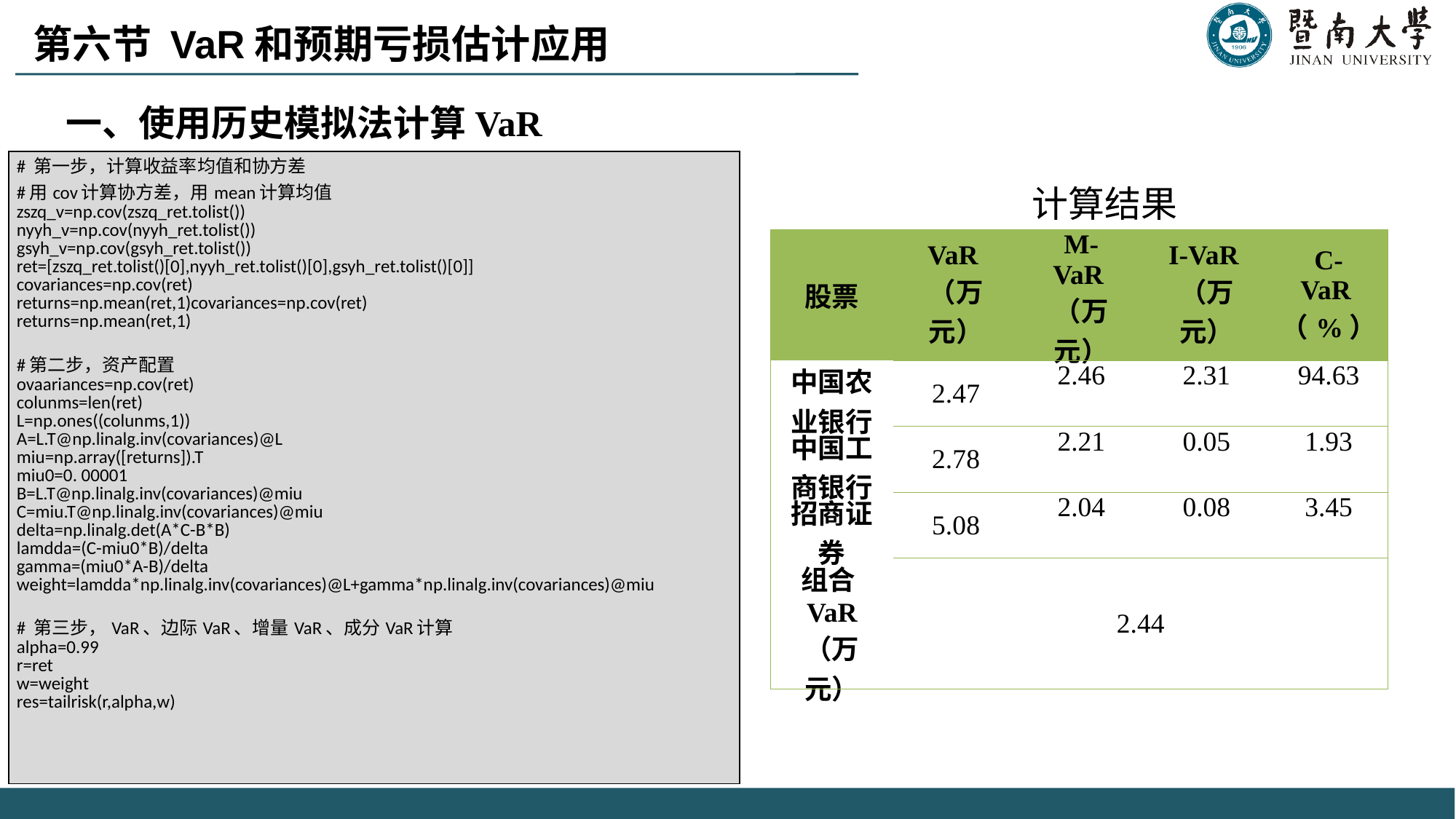

第六节 VaR和预期亏损估计应用
一、使用历史模拟法计算VaR

| # 第一步，计算收益率均值和协方差 #用cov计算协方差，用mean计算均值 zszq\_v=np.cov(zszq\_ret.tolist()) nyyh\_v=np.cov(nyyh\_ret.tolist()) gsyh\_v=np.cov(gsyh\_ret.tolist()) ret=[zszq\_ret.tolist()[0],nyyh\_ret.tolist()[0],gsyh\_ret.tolist()[0]] covariances=np.cov(ret) returns=np.mean(ret,1)covariances=np.cov(ret) returns=np.mean(ret,1)   #第二步，资产配置 ovaariances=np.cov(ret) colunms=len(ret) L=np.ones((colunms,1)) A=L.T@np.linalg.inv(covariances)@L miu=np.array([returns]).T miu0=0. 00001 B=L.T@np.linalg.inv(covariances)@miu C=miu.T@np.linalg.inv(covariances)@miu delta=np.linalg.det(A\*C-B\*B) lamdda=(C-miu0\*B)/delta gamma=(miu0\*A-B)/delta weight=lamdda\*np.linalg.inv(covariances)@L+gamma\*np.linalg.inv(covariances)@miu   # 第三步，VaR、边际VaR、增量VaR、成分VaR计算 alpha=0.99 r=ret w=weight res=tailrisk(r,alpha,w) |
| --- |
计算结果
| 股票 | VaR（万元） | M-VaR（万元） | I-VaR（万元） | C-VaR（%） |
| --- | --- | --- | --- | --- |
| 中国农业银行 | 2.47 | 2.46 | 2.31 | 94.63 |
| 中国工商银行 | 2.78 | 2.21 | 0.05 | 1.93 |
| 招商证券 | 5.08 | 2.04 | 0.08 | 3.45 |
| 组合VaR （万元） | 2.44 |  |  |  |